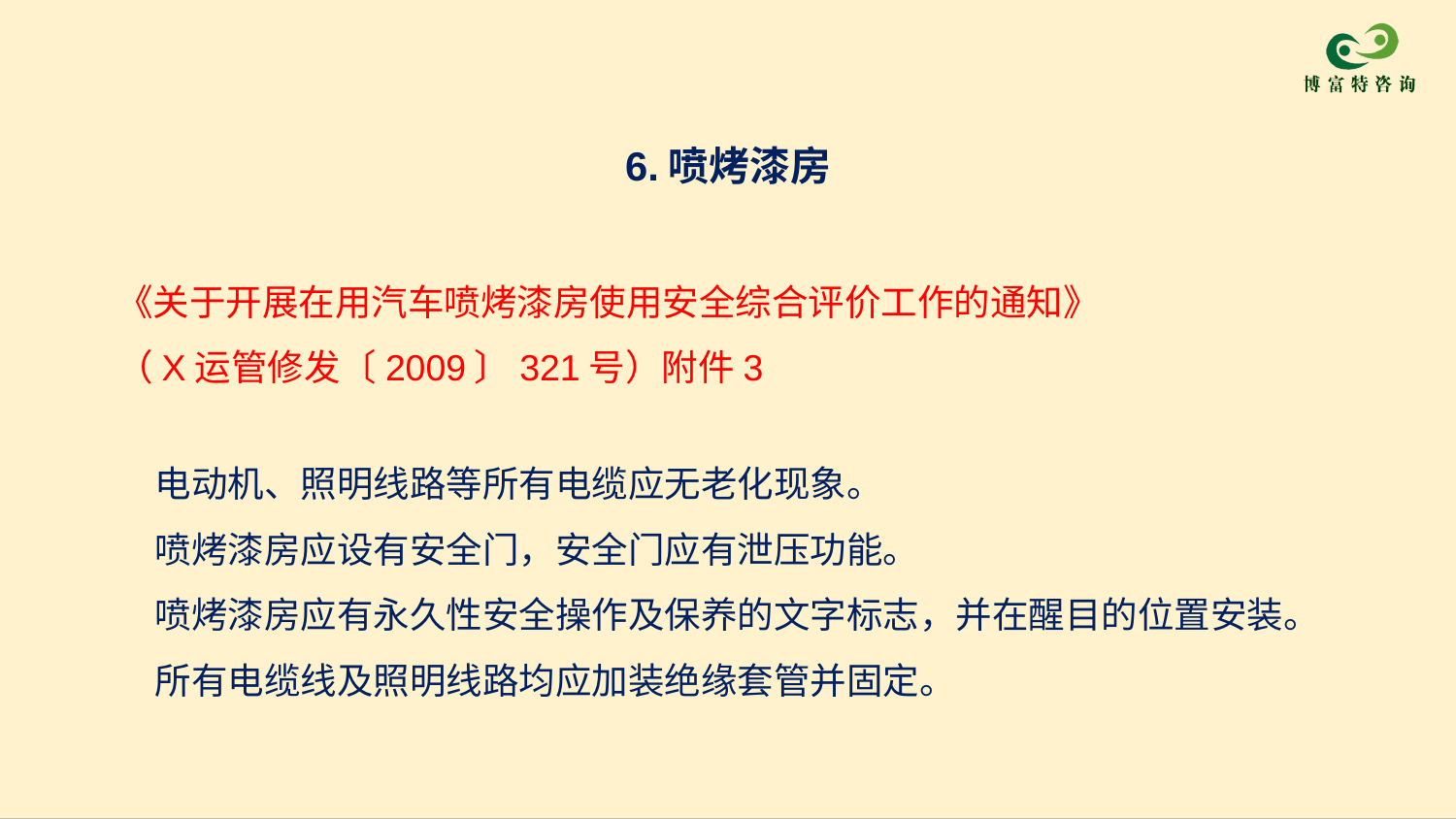

6.喷烤漆房
《关于开展在用汽车喷烤漆房使用安全综合评价工作的通知》
（X运管修发〔2009〕321号）附件3
电动机、照明线路等所有电缆应无老化现象。
喷烤漆房应设有安全门，安全门应有泄压功能。
喷烤漆房应有永久性安全操作及保养的文字标志，并在醒目的位置安装。
所有电缆线及照明线路均应加装绝缘套管并固定。